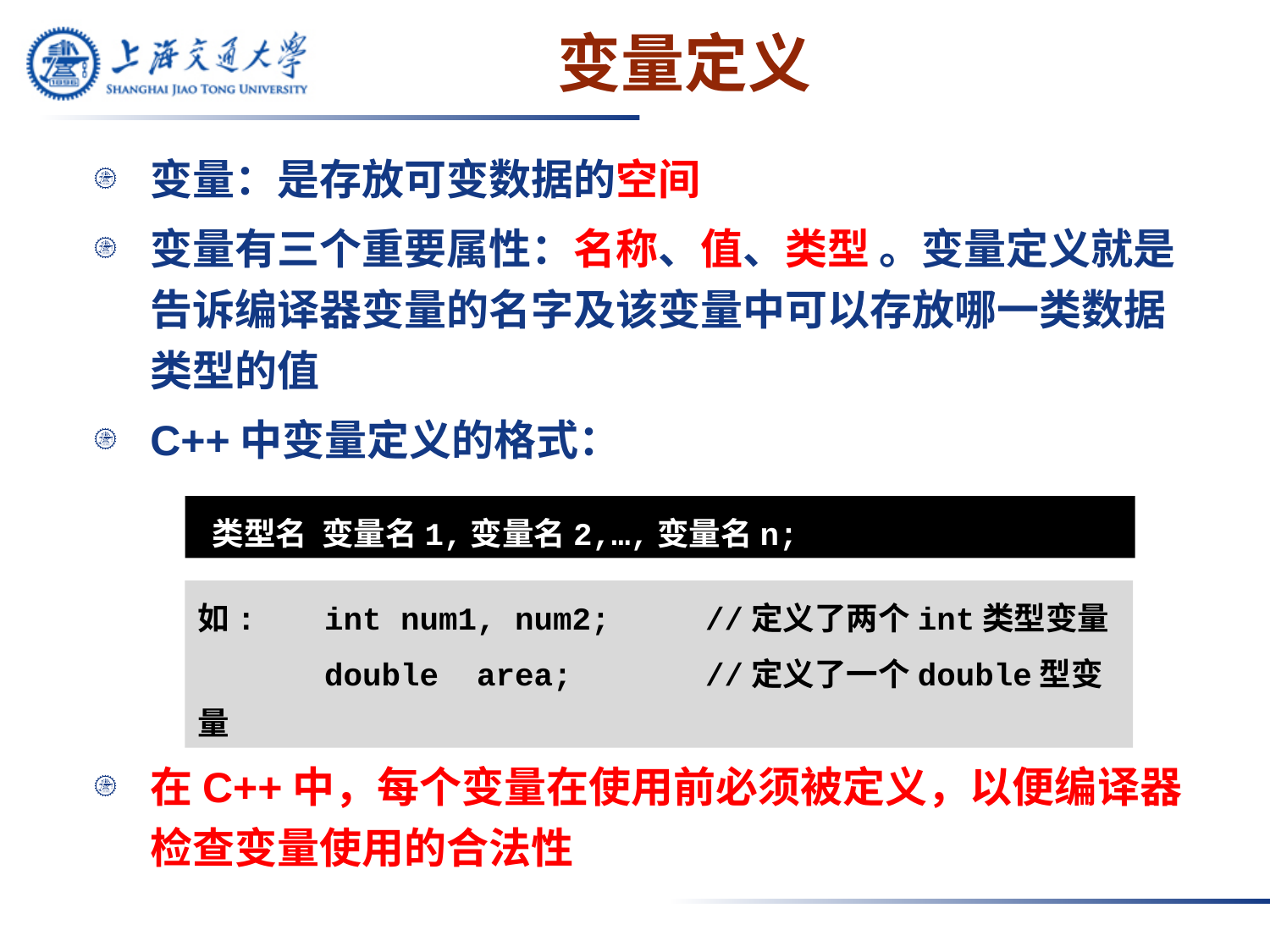

# 变量定义
变量：是存放可变数据的空间
变量有三个重要属性：名称、值、类型 。变量定义就是告诉编译器变量的名字及该变量中可以存放哪一类数据类型的值
C++中变量定义的格式：

在C++中，每个变量在使用前必须被定义，以便编译器检查变量使用的合法性
 类型名  变量名1,变量名2,…,变量名n;
如:	int num1, num2;	//定义了两个int类型变量
	double  area;		//定义了一个double型变量